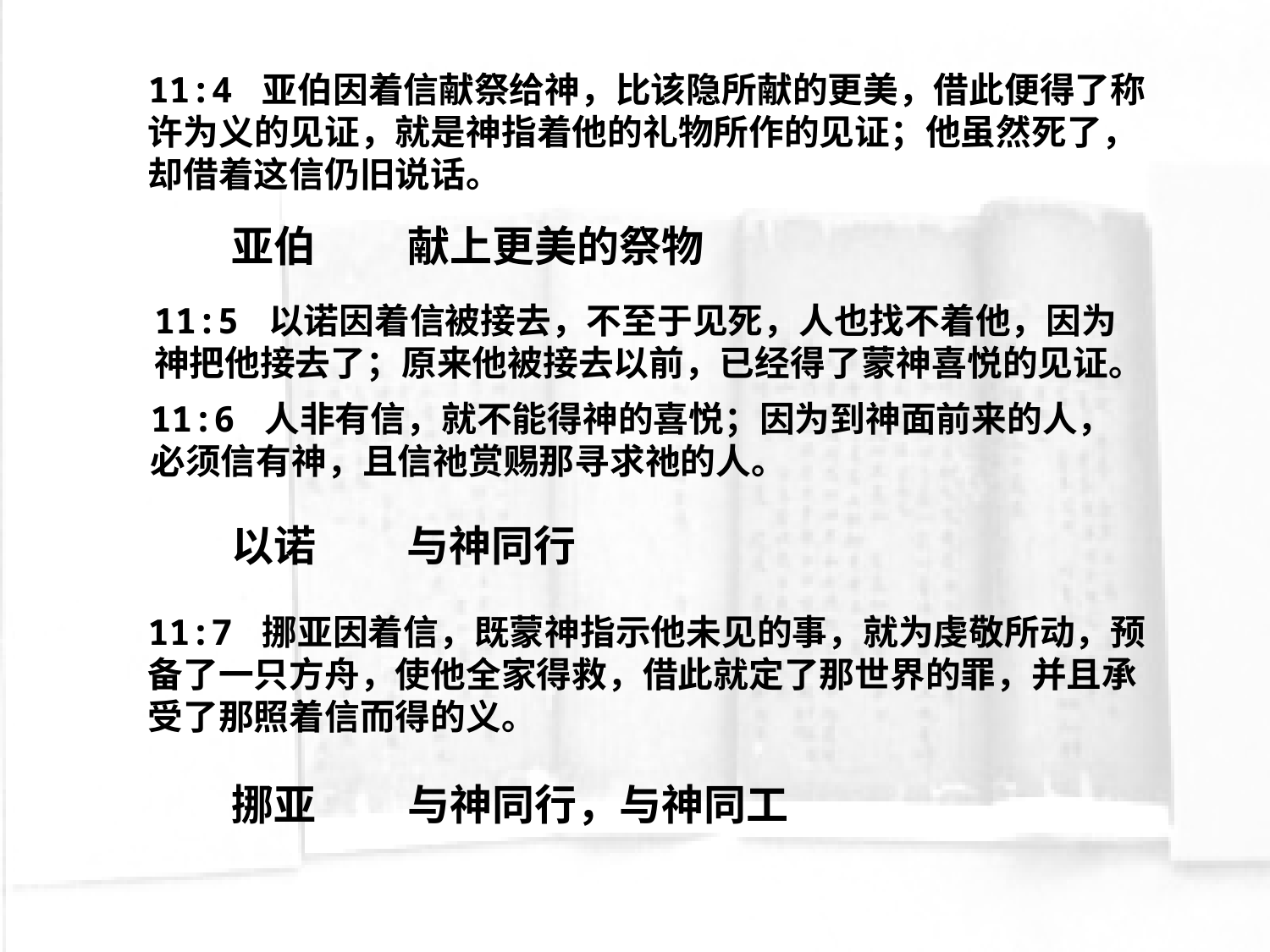

11:4 亚伯因着信献祭给神，比该隐所献的更美，借此便得了称许为义的见证，就是神指着他的礼物所作的见证；他虽然死了，却借着这信仍旧说话。
亚伯
献上更美的祭物
11:5 以诺因着信被接去，不至于见死，人也找不着他，因为神把他接去了；原来他被接去以前，已经得了蒙神喜悦的见证。
11:6 人非有信，就不能得神的喜悦；因为到神面前来的人，必须信有神，且信祂赏赐那寻求祂的人。
以诺
与神同行
11:7 挪亚因着信，既蒙神指示他未见的事，就为虔敬所动，预备了一只方舟，使他全家得救，借此就定了那世界的罪，并且承受了那照着信而得的义。
挪亚
与神同行，与神同工